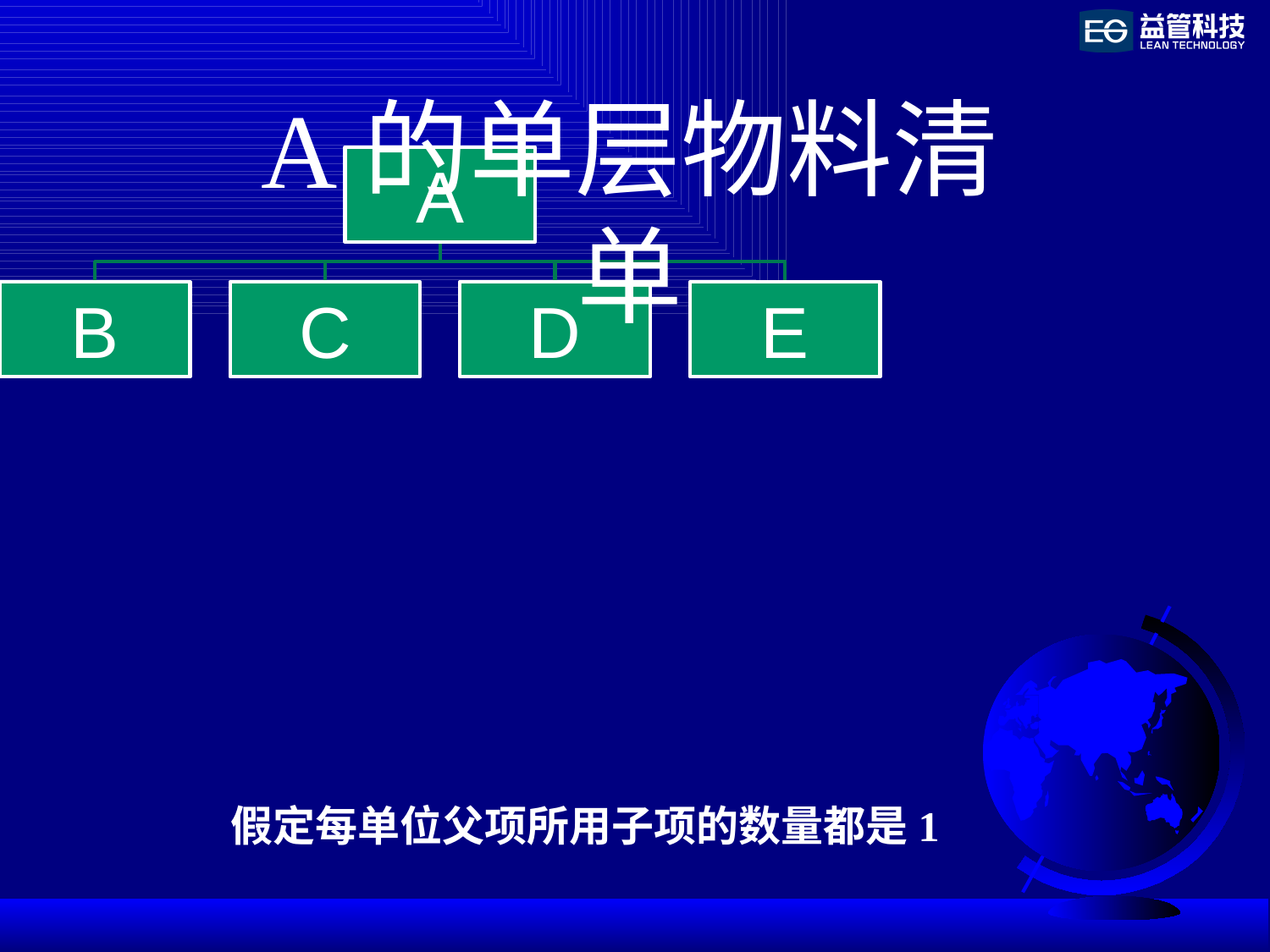

A的单层物料清单
A
B
C
D
E
假定每单位父项所用子项的数量都是1
13